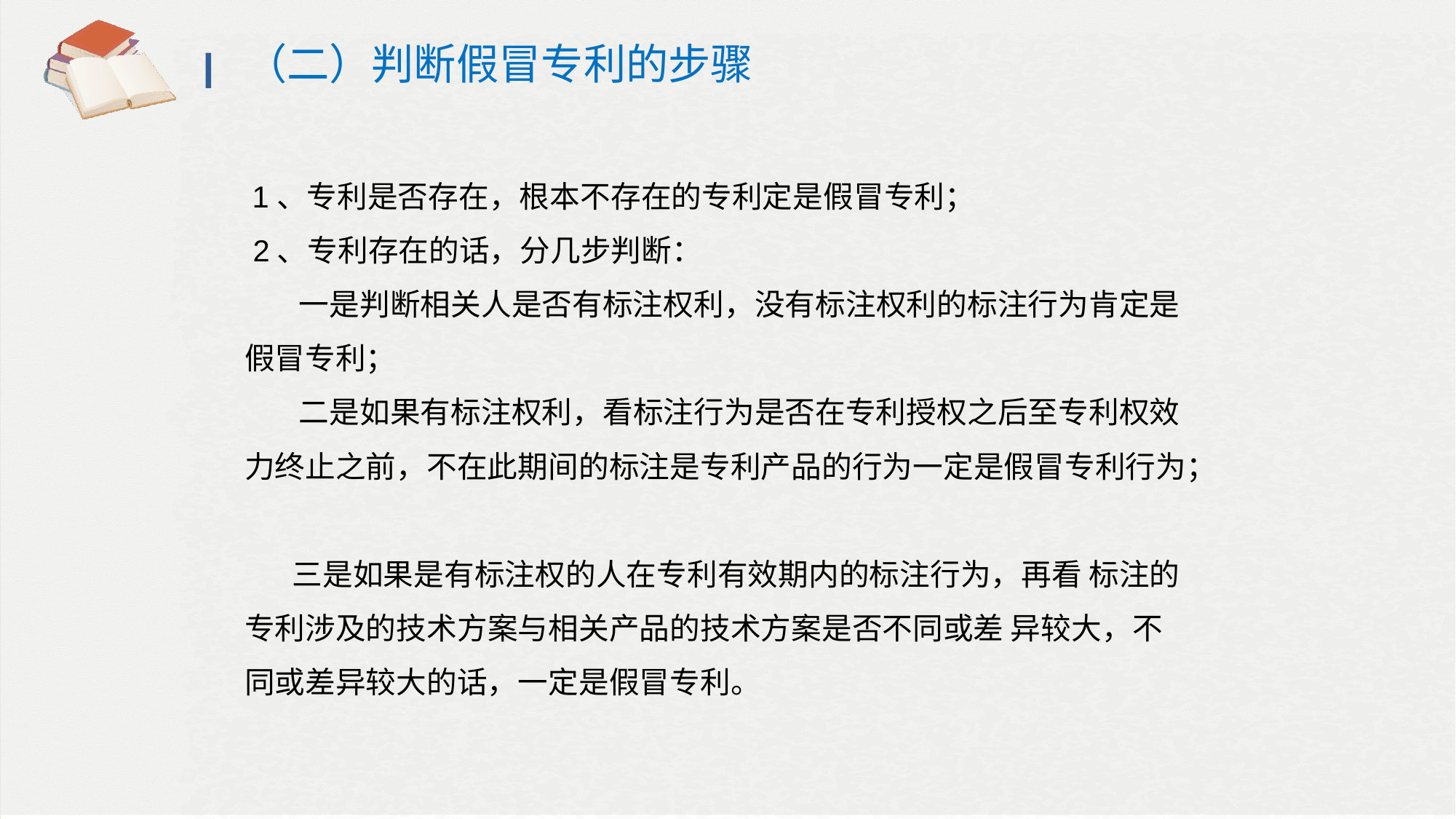

（二）判断假冒专利的步骤
 1、专利是否存在，根本不存在的专利定是假冒专利；
 2、专利存在的话，分几步判断：
       一是判断相关人是否有标注权利，没有标注权利的标注行为肯定是假冒专利；
       二是如果有标注权利，看标注行为是否在专利授权之后至专利权效力终止之前，不在此期间的标注是专利产品的行为一定是假冒专利行为；
      三是如果是有标注权的人在专利有效期内的标注行为，再看 标注的专利涉及的技术方案与相关产品的技术方案是否不同或差 异较大，不同或差异较大的话，一定是假冒专利。